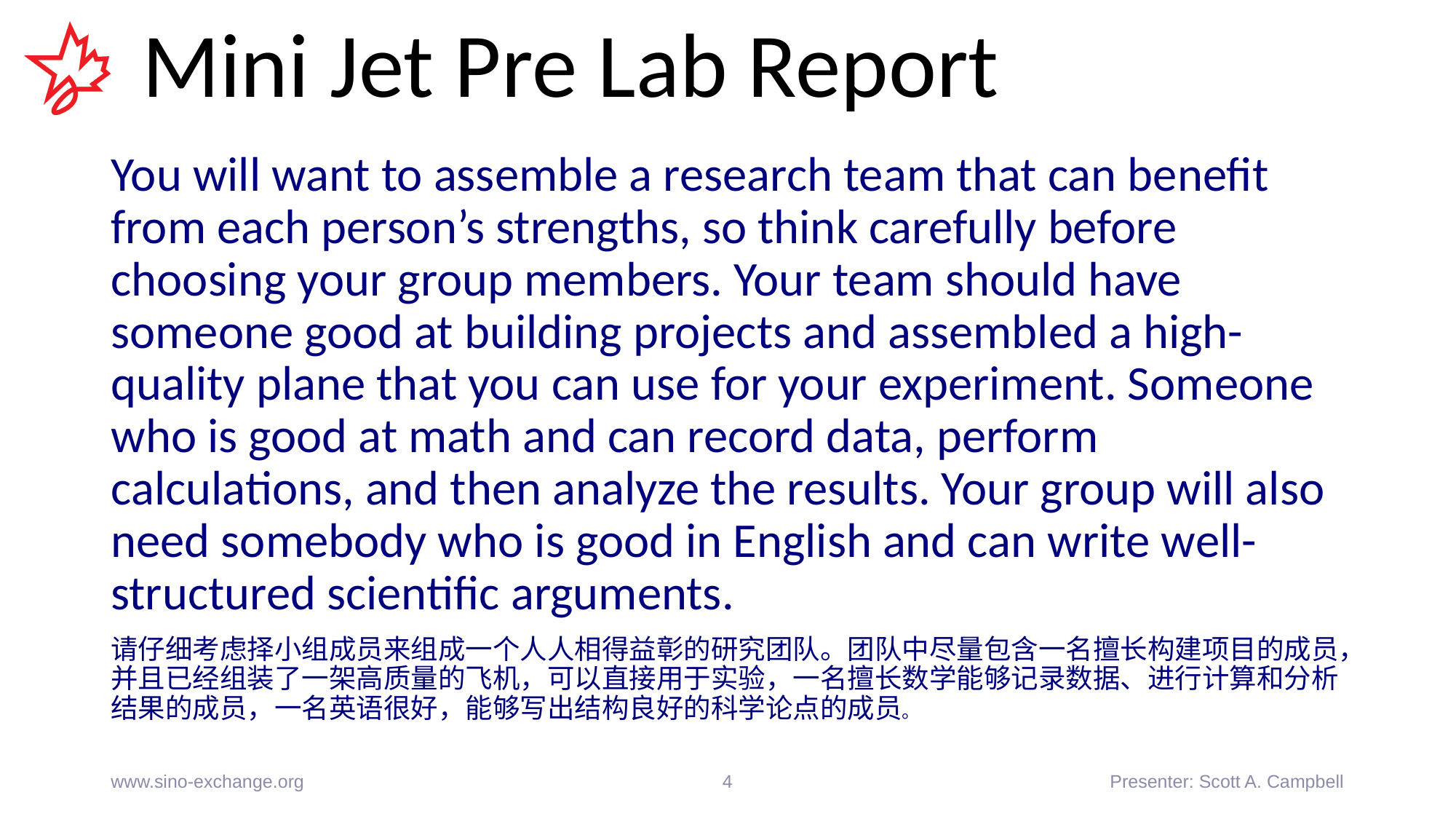

# Mini Jet Pre Lab Report
You will want to assemble a research team that can benefit from each person’s strengths, so think carefully before choosing your group members. Your team should have someone good at building projects and assembled a high-quality plane that you can use for your experiment. Someone who is good at math and can record data, perform calculations, and then analyze the results. Your group will also need somebody who is good in English and can write well-structured scientific arguments.
请仔细考虑择小组成员来组成一个人人相得益彰的研究团队。团队中尽量包含一名擅长构建项目的成员，并且已经组装了一架高质量的飞机，可以直接用于实验，一名擅长数学能够记录数据、进行计算和分析结果的成员，一名英语很好，能够写出结构良好的科学论点的成员。
www.sino-exchange.org
4
Presenter: Scott A. Campbell